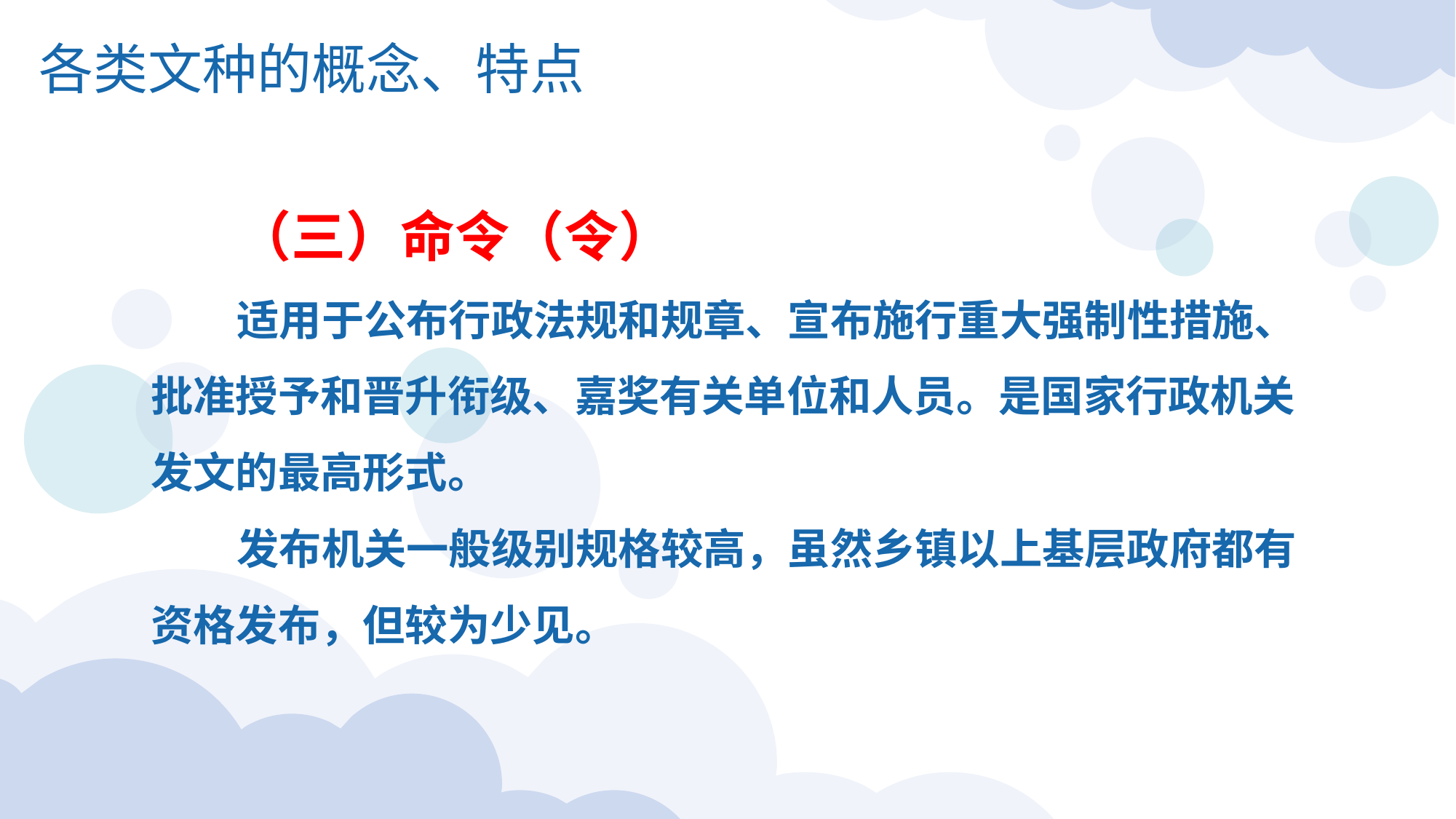

各类文种的概念、特点
（三）命令（令）
适用于公布行政法规和规章、宣布施行重大强制性措施、批准授予和晋升衔级、嘉奖有关单位和人员。是国家行政机关发文的最高形式。
发布机关一般级别规格较高，虽然乡镇以上基层政府都有资格发布，但较为少见。